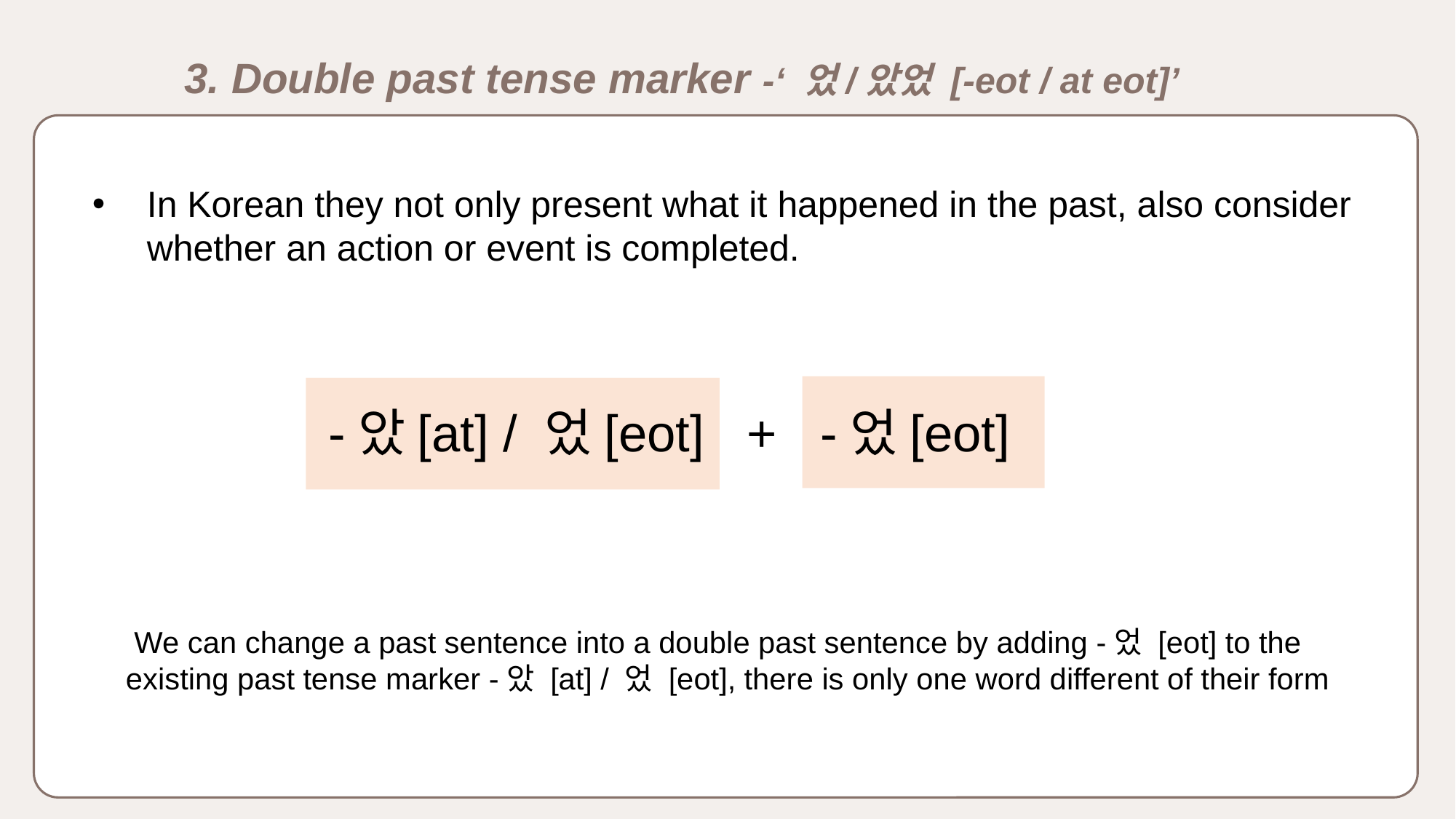

3. Double past tense marker -‘ 었/았었 [-eot / at eot]’

In Korean they not only present what it happened in the past, also consider whether an action or event is completed.

-았[at] / 었[eot]   +   -었[eot]

 We can change a past sentence into a double past sentence by adding -었 [eot] to the existing past tense marker -았 [at] / 었 [eot], there is only one word different of their form